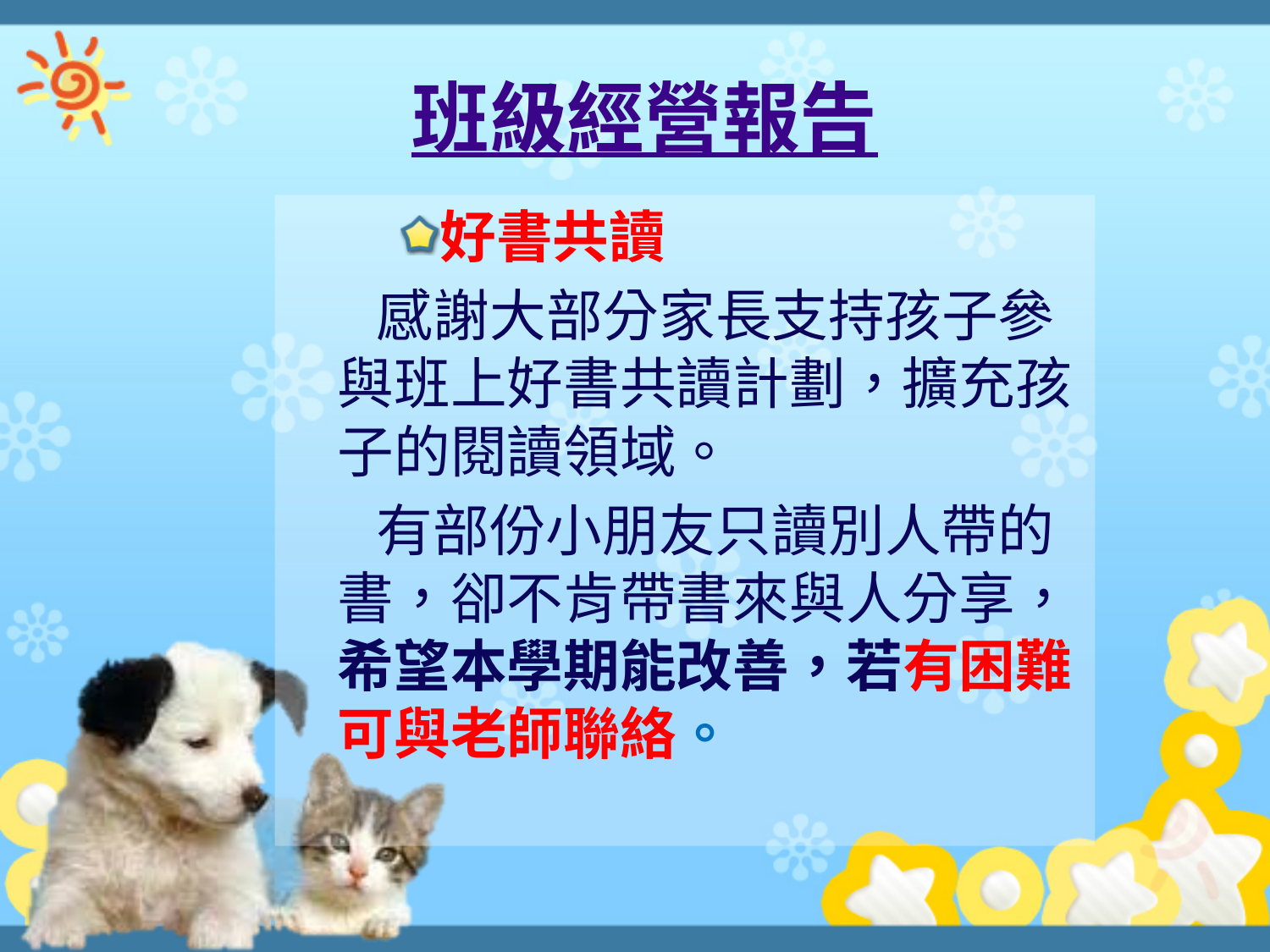

# 班級經營報告
好書共讀
  感謝大部分家長支持孩子參與班上好書共讀計劃，擴充孩子的閱讀領域。
  有部份小朋友只讀別人帶的書，卻不肯帶書來與人分享，希望本學期能改善，若有困難可與老師聯絡。